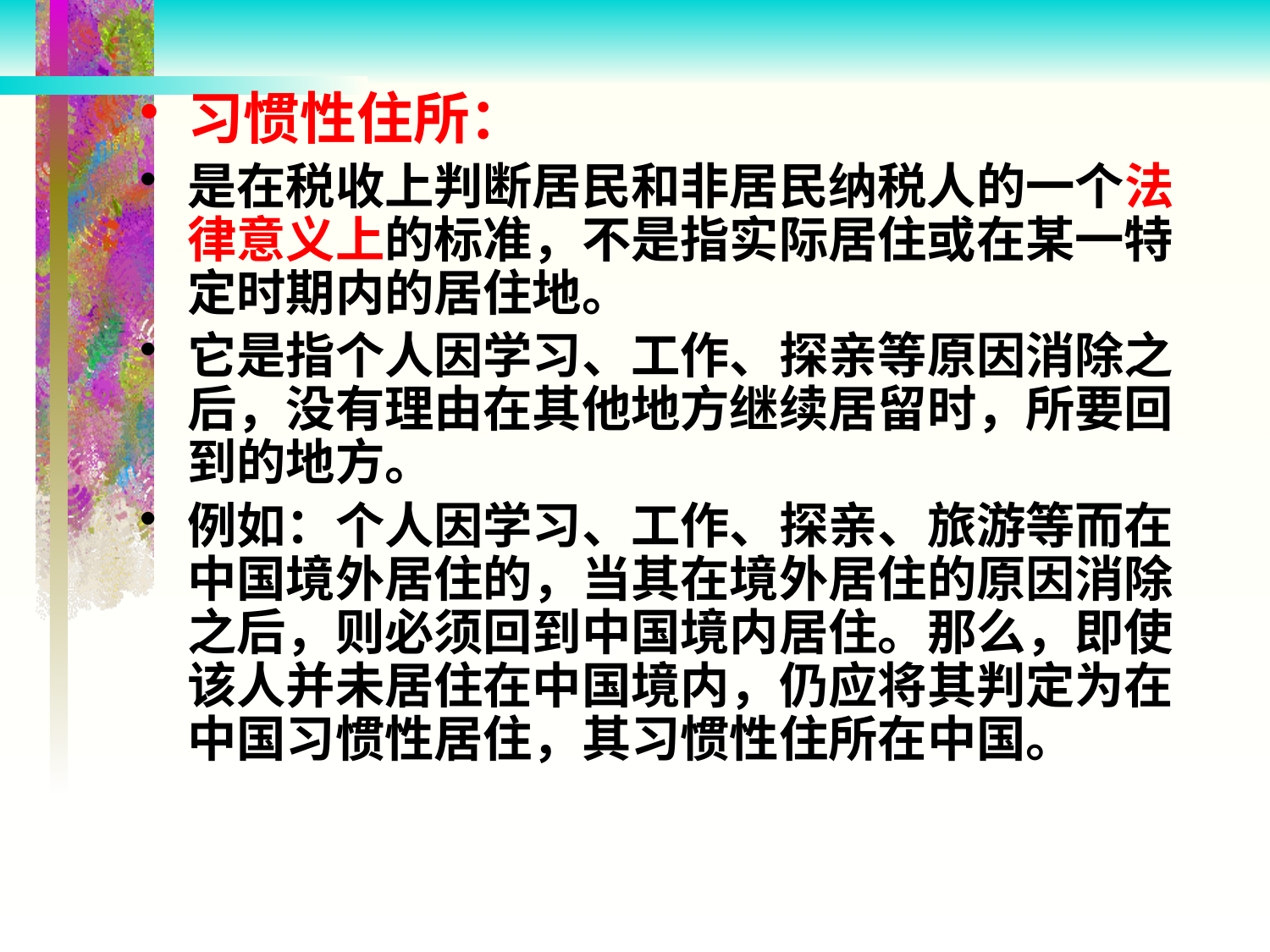

习惯性住所：
是在税收上判断居民和非居民纳税人的一个法律意义上的标准，不是指实际居住或在某一特定时期内的居住地。
它是指个人因学习、工作、探亲等原因消除之后，没有理由在其他地方继续居留时，所要回到的地方。
例如：个人因学习、工作、探亲、旅游等而在中国境外居住的，当其在境外居住的原因消除之后，则必须回到中国境内居住。那么，即使该人并未居住在中国境内，仍应将其判定为在中国习惯性居住，其习惯性住所在中国。